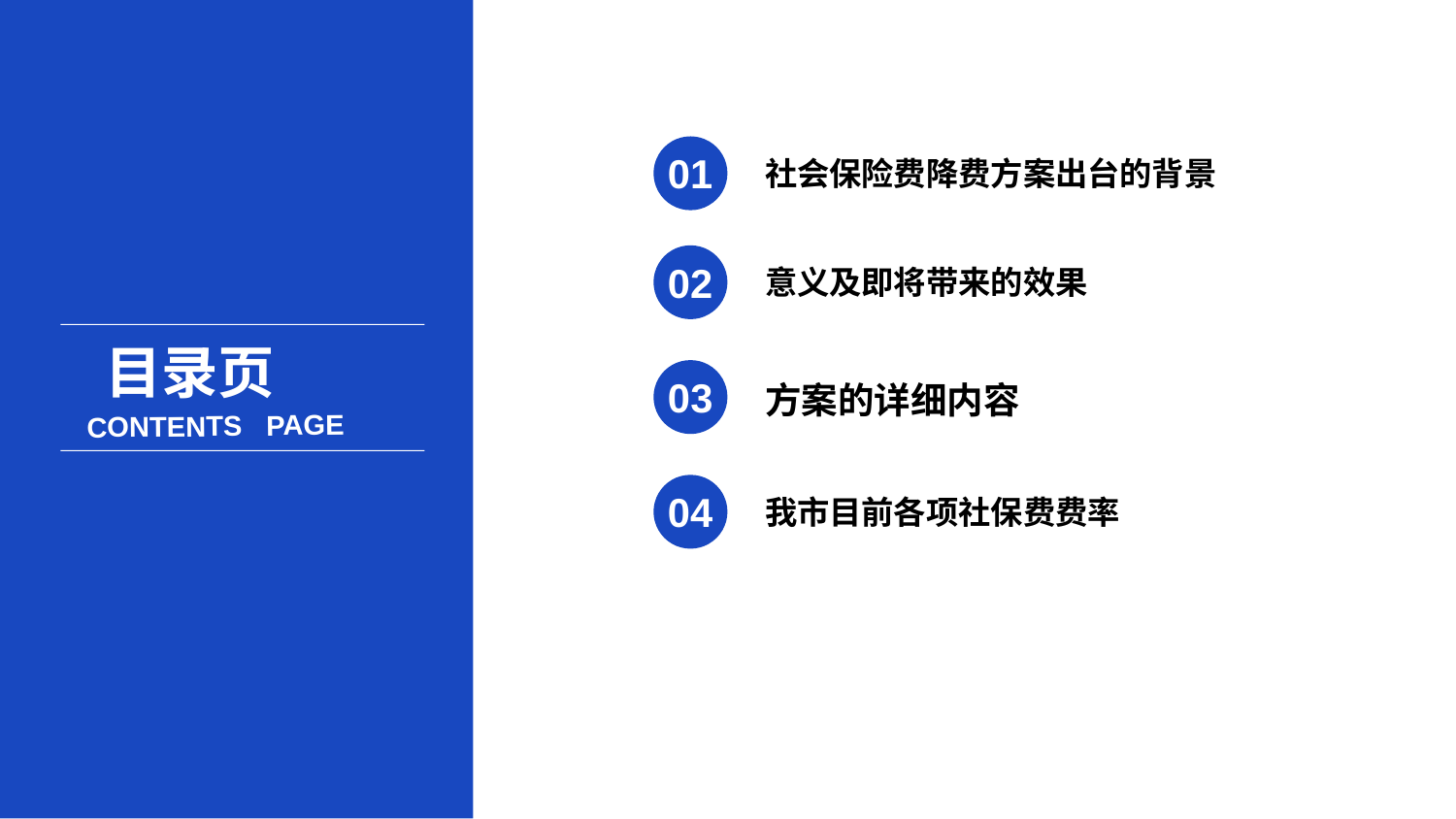

01
社会保险费降费方案出台的背景

02
意义及即将带来的效果

目录页

03
方案的详细内容
CONTENTS   PAGE

04
我市目前各项社保费费率
0